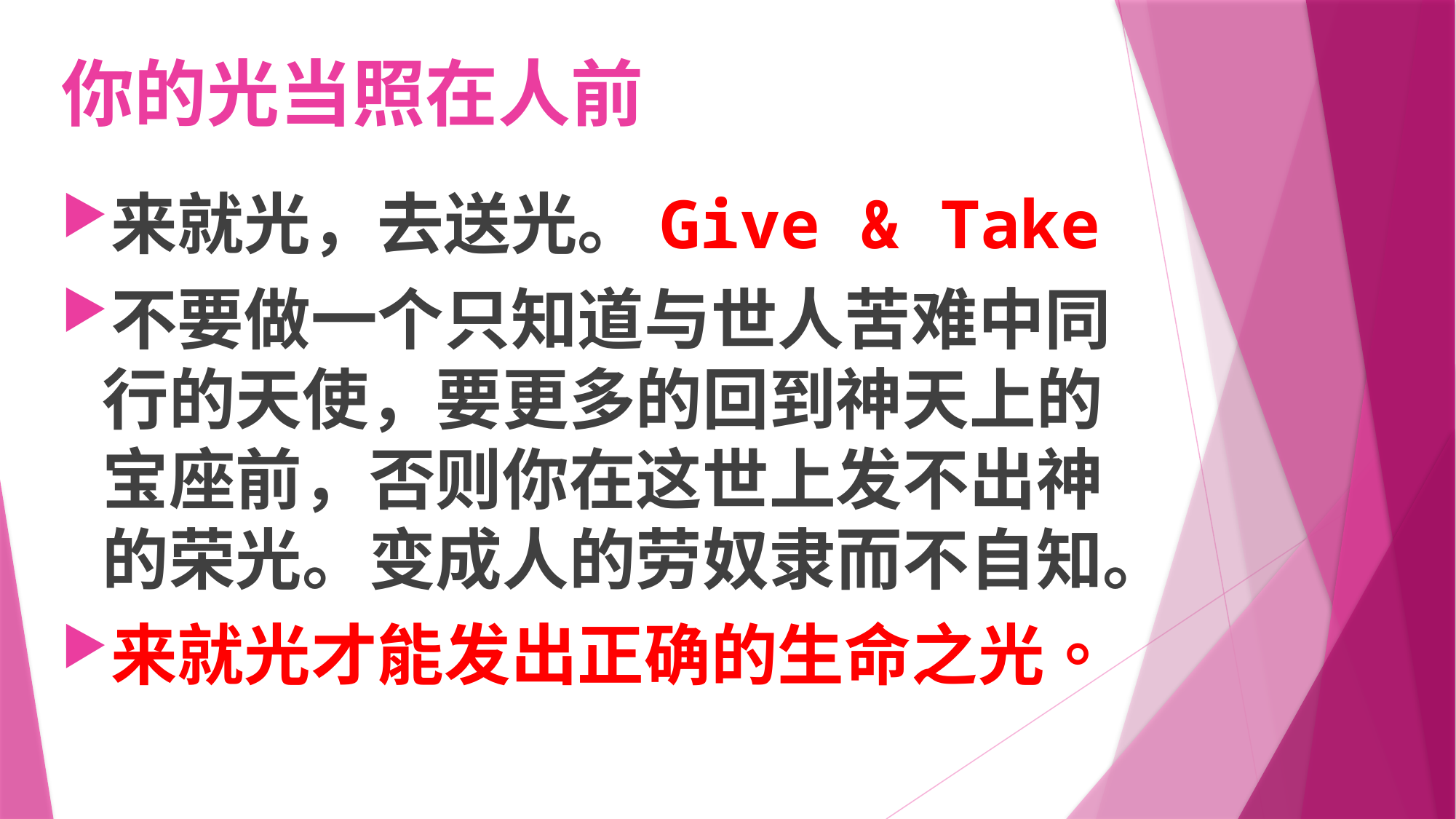

# 你的光当照在人前
来就光，去送光。Give & Take
不要做一个只知道与世人苦难中同行的天使，要更多的回到神天上的宝座前，否则你在这世上发不出神的荣光。变成人的劳奴隶而不自知。
来就光才能发出正确的生命之光。